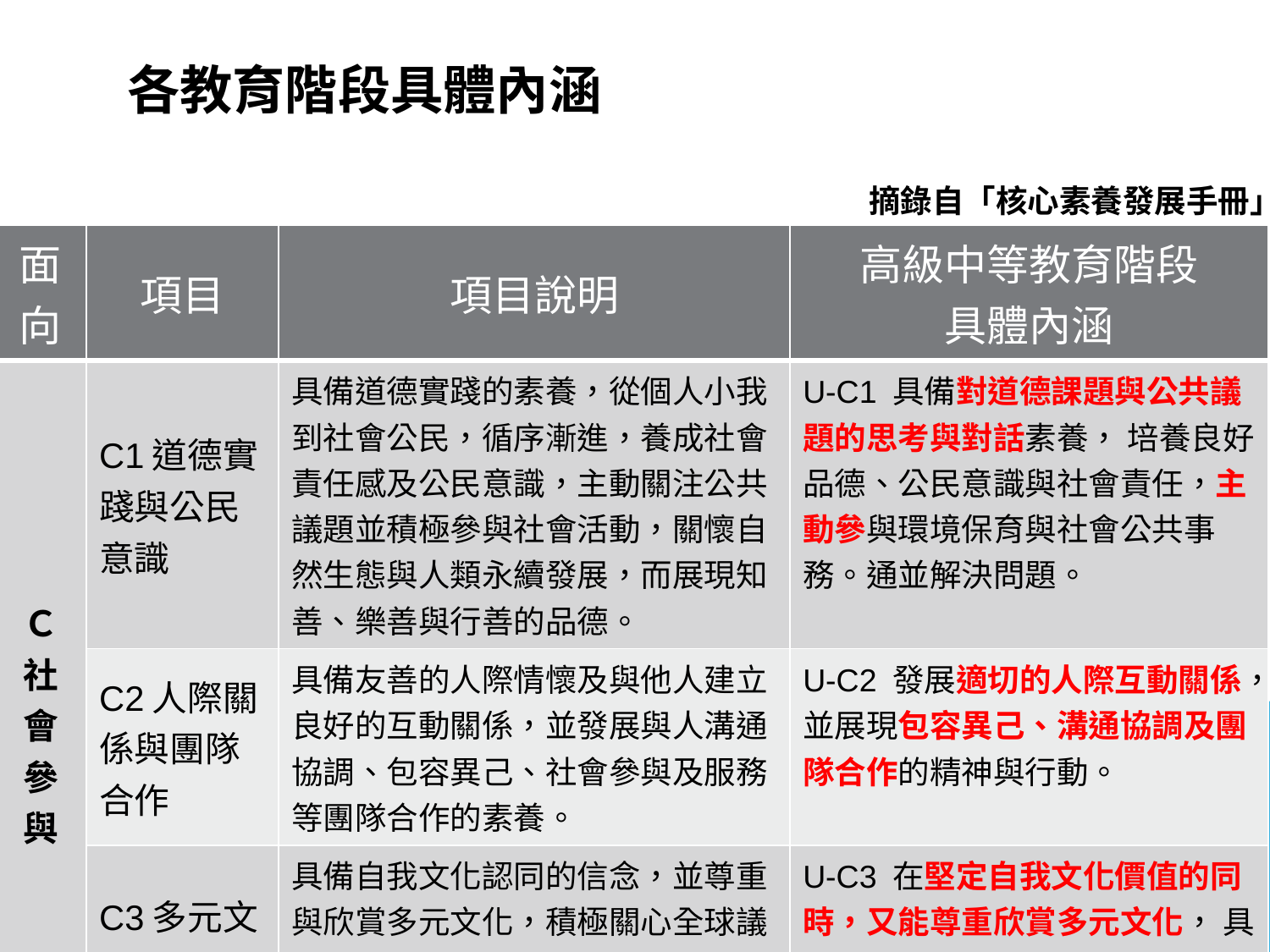

# 各教育階段具體內涵
摘錄自「核心素養發展手冊」
| 面向 | 項目 | 項目說明 | 高級中等教育階段 具體內涵 |
| --- | --- | --- | --- |
| Ｃ社會參與 | C1道德實踐與公民意識 | 具備道德實踐的素養，從個人小我到社會公民，循序漸進，養成社會責任感及公民意識，主動關注公共議題並積極參與社會活動，關懷自然生態與人類永續發展，而展現知善、樂善與行善的品德。 | U-C1 具備對道德課題與公共議題的思考與對話素養， 培養良好品德、公民意識與社會責任，主動參與環境保育與社會公共事 務。通並解決問題。 |
|  | C2人際關係與團隊合作 | 具備友善的人際情懷及與他人建立良好的互動關係，並發展與人溝通協調、包容異己、社會參與及服務等團隊合作的素養。 | U-C2 發展適切的人際互動關係，並展現包容異己、溝通協調及團隊合作的精神與行動。 |
|  | C3多元文化與國際理解 | 具備自我文化認同的信念，並尊重與欣賞多元文化，積極關心全球議題及國際情勢，且能順應時代脈動與社會需要，發展國際理解、多元文化價值觀與世界和平的胸懷。 | U-C3 在堅定自我文化價值的同時，又能尊重欣賞多元文化， 具備國際化視野，並主動關心全球議題或國際情勢，具備國際移動力。 |
15